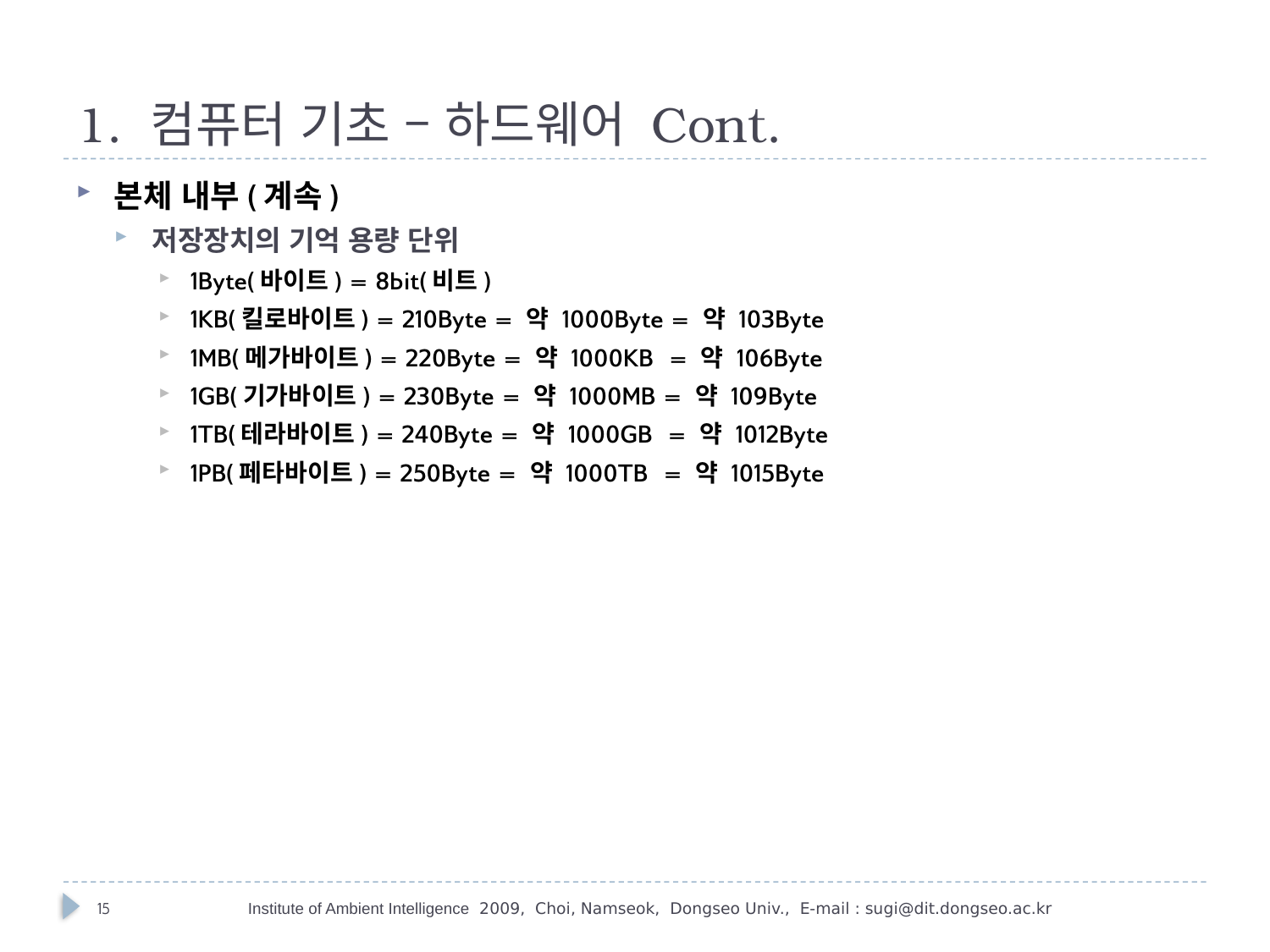

# 1. 컴퓨터 기초 – 하드웨어 Cont.
본체 내부(계속)
저장장치의 기억 용량 단위
1Byte(바이트) = 8bit(비트)
1KB(킬로바이트) = 210Byte = 약 1000Byte = 약 103Byte
1MB(메가바이트) = 220Byte = 약 1000KB  = 약 106Byte
1GB(기가바이트) = 230Byte = 약 1000MB = 약 109Byte
1TB(테라바이트) = 240Byte = 약 1000GB  = 약 1012Byte
1PB(페타바이트) = 250Byte = 약 1000TB  = 약 1015Byte